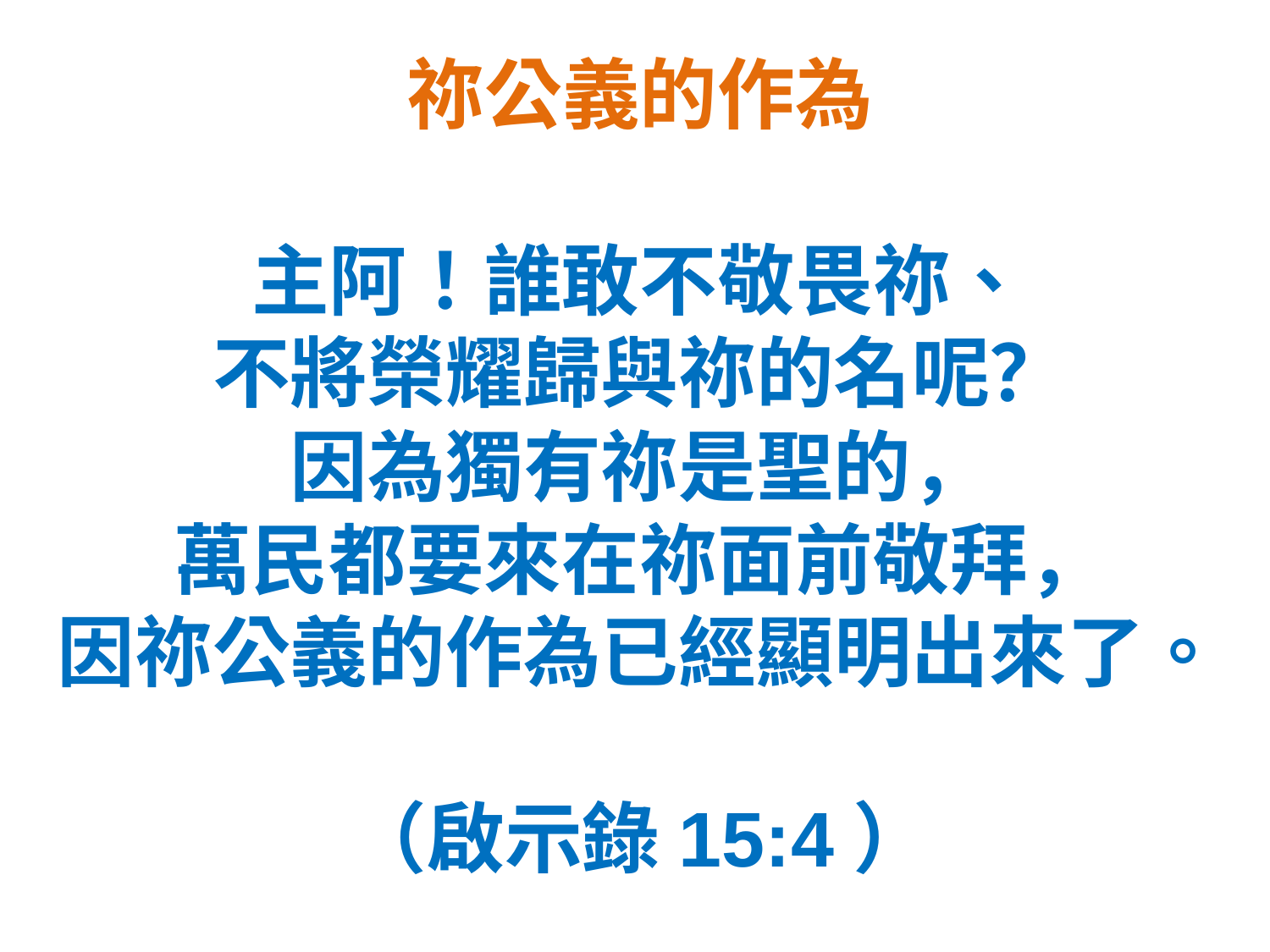

祢公義的作為

主阿！誰敢不敬畏祢、
不將榮耀歸與祢的名呢？
因為獨有祢是聖的，
萬民都要來在祢面前敬拜，
因祢公義的作為已經顯明出來了。

（啟示錄15:4）